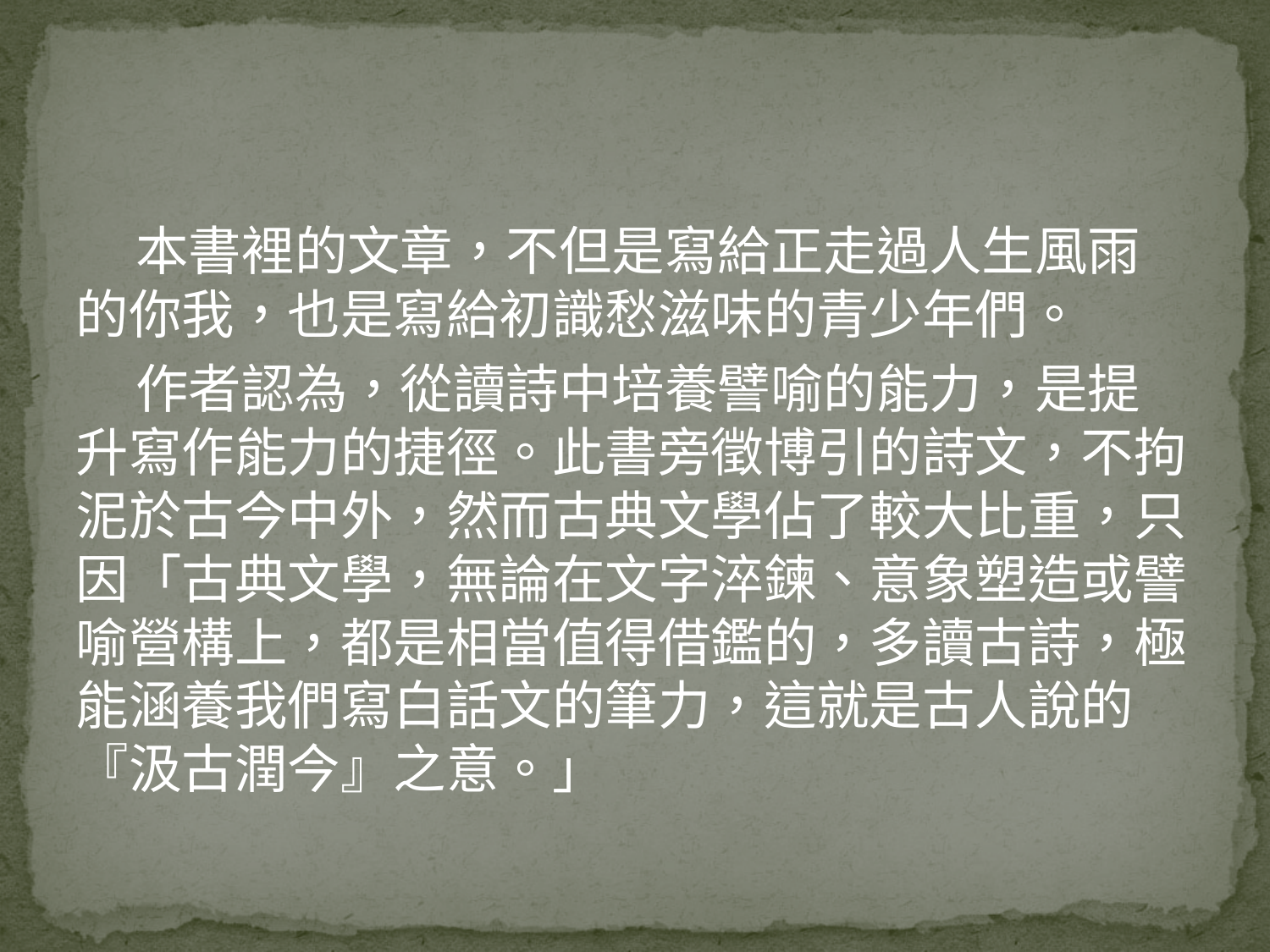

#
    本書裡的文章，不但是寫給正走過人生風雨的你我，也是寫給初識愁滋味的青少年們。
    作者認為，從讀詩中培養譬喻的能力，是提升寫作能力的捷徑。此書旁徵博引的詩文，不拘泥於古今中外，然而古典文學佔了較大比重，只因「古典文學，無論在文字淬鍊、意象塑造或譬喻營構上，都是相當值得借鑑的，多讀古詩，極能涵養我們寫白話文的筆力，這就是古人說的『汲古潤今』之意。」